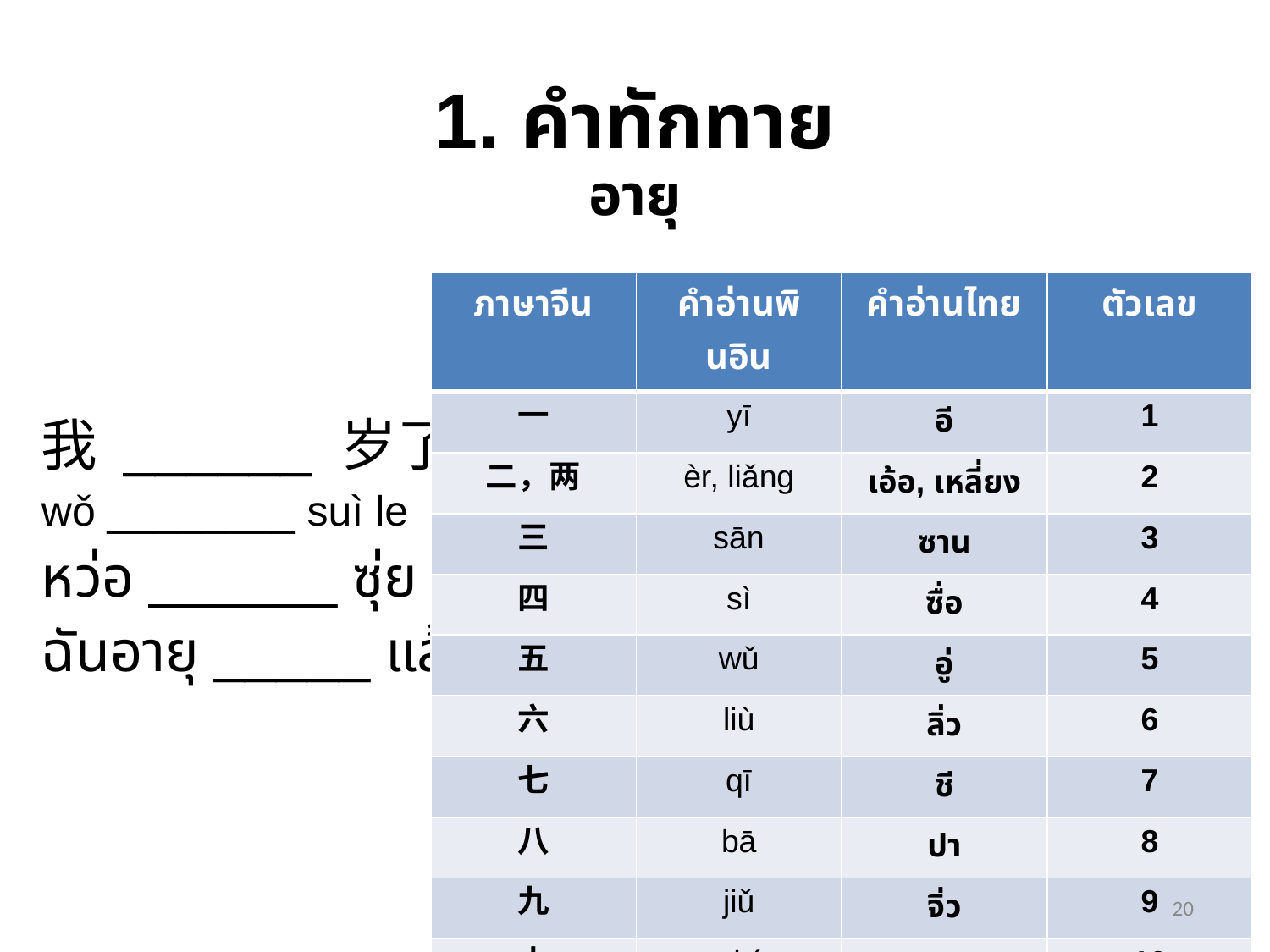

# 1. คำทักทาย
อายุ

| ภาษาจีน | คำอ่านพินอิน | คำอ่านไทย | ตัวเลข |
| --- | --- | --- | --- |
| 一 | yī | อี | 1 |
| 二，两 | èr, liǎng | เอ้อ, เหลี่ยง | 2 |
| 三 | sān | ซาน | 3 |
| 四 | sì | ซื่อ | 4 |
| 五 | wǔ | อู่ | 5 |
| 六 | liù | ลิ่ว | 6 |
| 七 | qī | ชี | 7 |
| 八 | bā | ปา | 8 |
| 九 | jiǔ | จิ่ว | 9 |
| 十 | shí | ฉือ | 10 |
我 ______ 岁了。
wǒ ________ suì le
หว่อ ______ ซุ่ย เลอ
ฉันอายุ _____ แล้ว
20